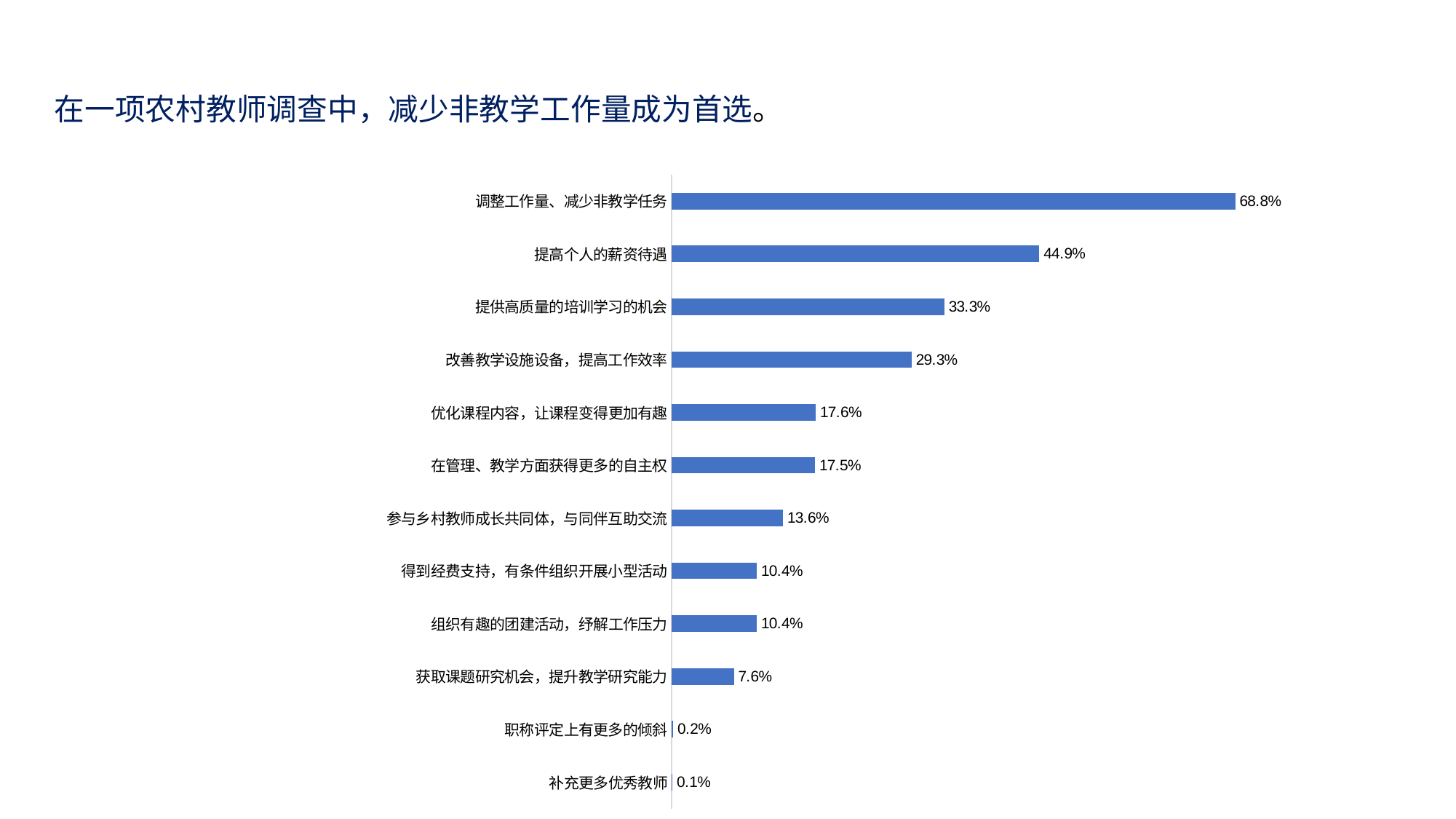

# 在一项农村教师调查中，减少非教学工作量成为首选。

### Chart

| Category | 百分比 |
|---|---|
| 补充更多优秀教师 | 0.001 |
| 职称评定上有更多的倾斜 | 0.002 |
| 获取课题研究机会，提升教学研究能力 | 0.076 |
| 组织有趣的团建活动，纾解工作压力 | 0.104 |
| 得到经费支持，有条件组织开展小型活动 | 0.104 |
| 参与乡村教师成长共同体，与同伴互助交流 | 0.136 |
| 在管理、教学方面获得更多的自主权 | 0.175 |
| 优化课程内容，让课程变得更加有趣 | 0.176 |
| 改善教学设施设备，提高工作效率 | 0.293 |
| 提供高质量的培训学习的机会 | 0.333 |
| 提高个人的薪资待遇 | 0.449 |
| 调整工作量、减少非教学任务 | 0.688 |